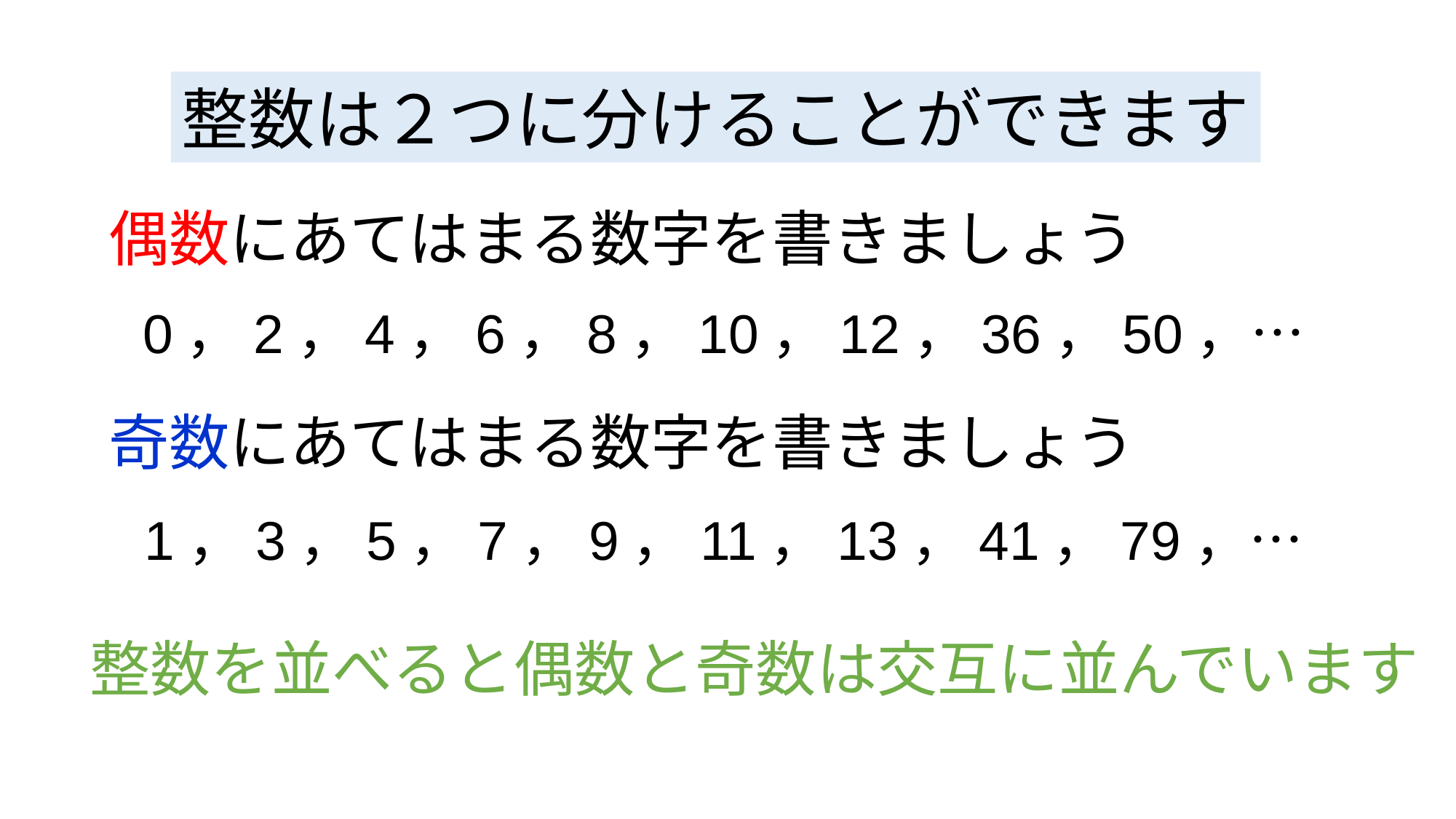

整数は２つに分けることができます
偶数にあてはまる数字を書きましょう
0，2，4，6，8，10，12，36，50，…
奇数にあてはまる数字を書きましょう
1，3，5，7，9，11，13，41，79，…
整数を並べると偶数と奇数は交互に並んでいます